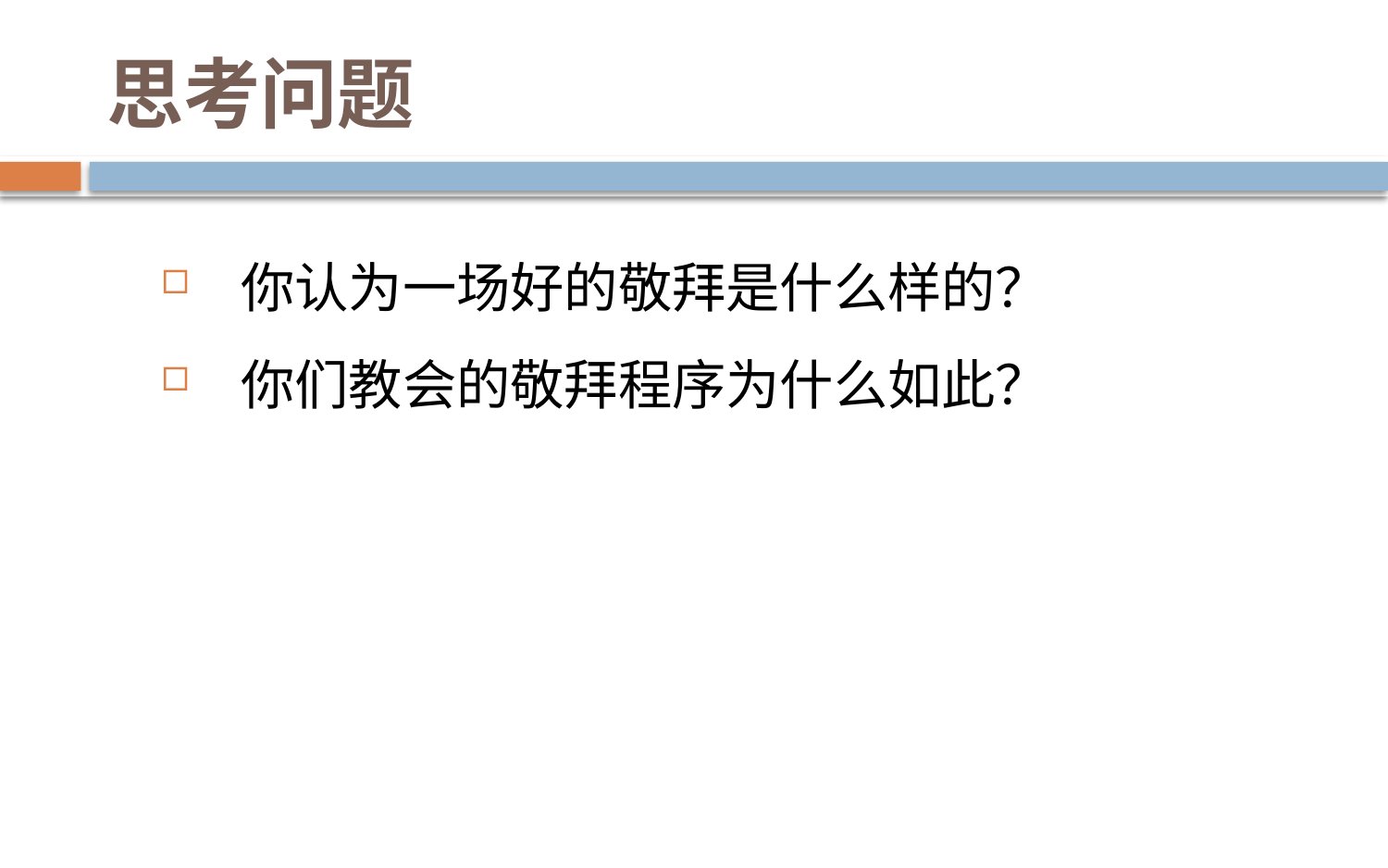

# 思考问题
 你认为一场好的敬拜是什么样的？
 你们教会的敬拜程序为什么如此？